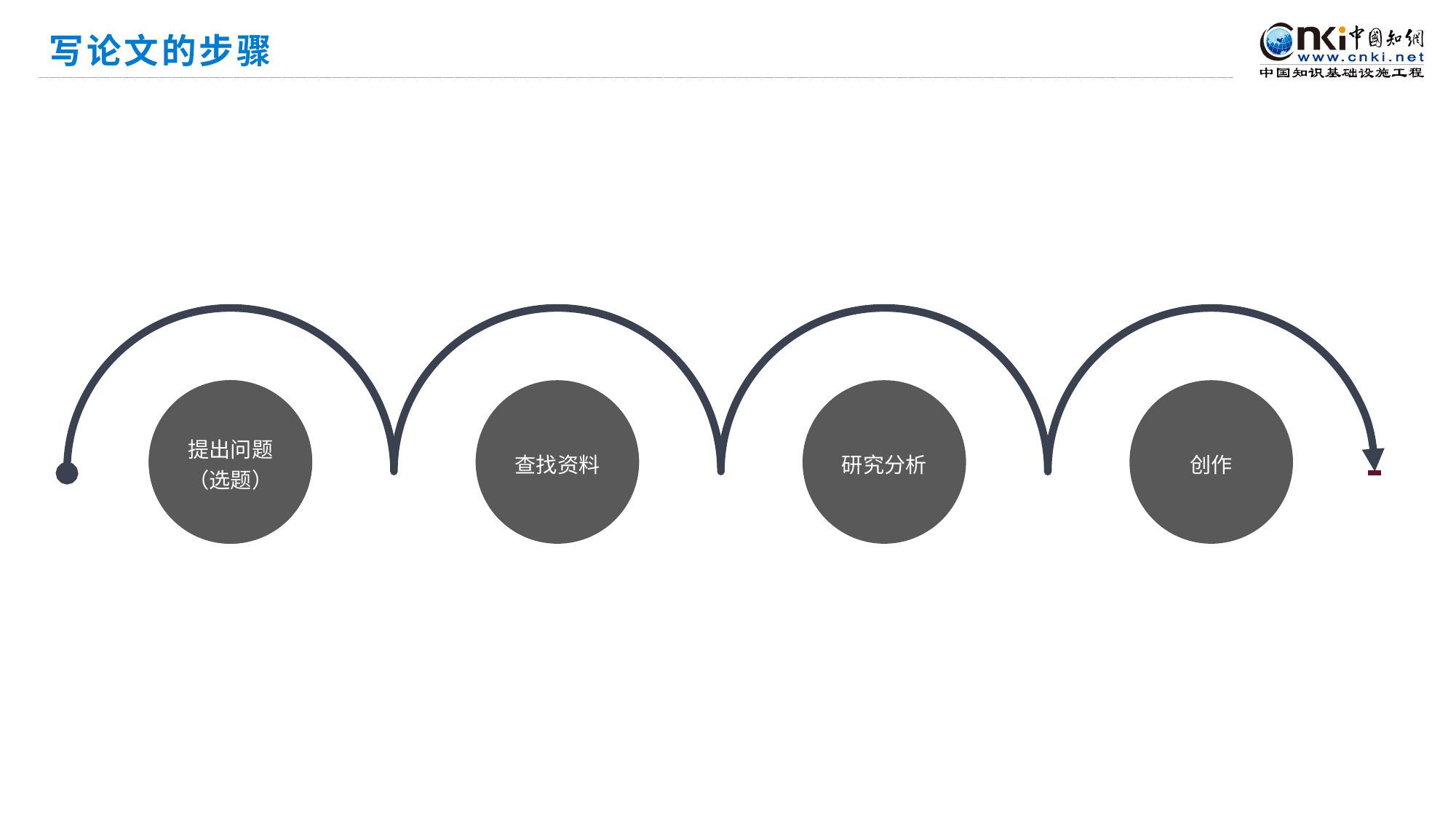

# 写论文的步骤

提出问题（选题）
提出问题（选题）
查找资料
研究分析
创作